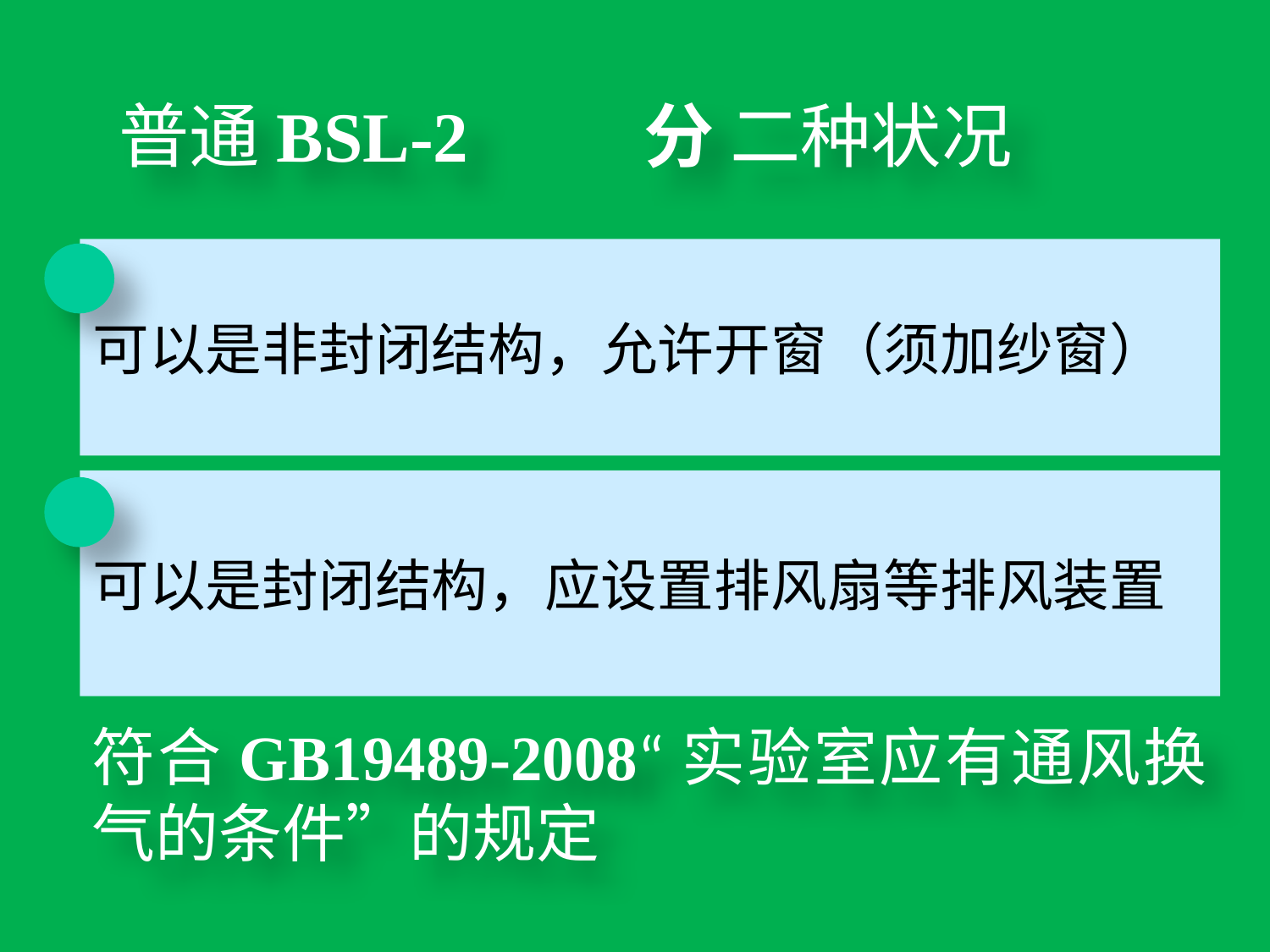

普通BSL-2         分 二种状况
可以是非封闭结构，允许开窗（须加纱窗）

可以是封闭结构，应设置排风扇等排风装置

符合GB19489-2008“实验室应有通风换气的条件”的规定